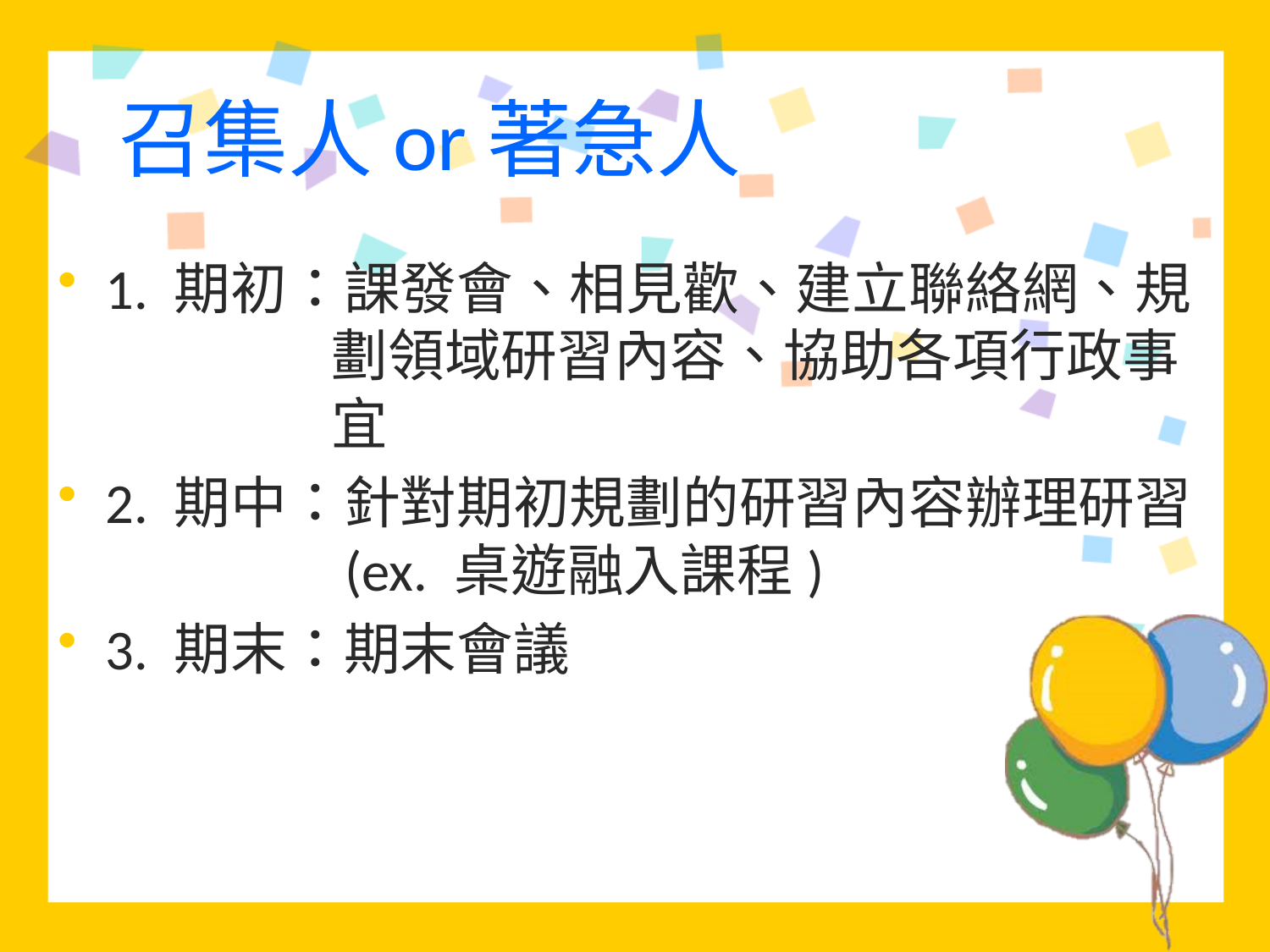

# 召集人or著急人
1. 期初：課發會、相見歡、建立聯絡網、規
　　　　劃領域研習內容、協助各項行政事
　　　　宜
2. 期中：針對期初規劃的研習內容辦理研習
　　　　(ex. 桌遊融入課程)
3. 期末：期末會議